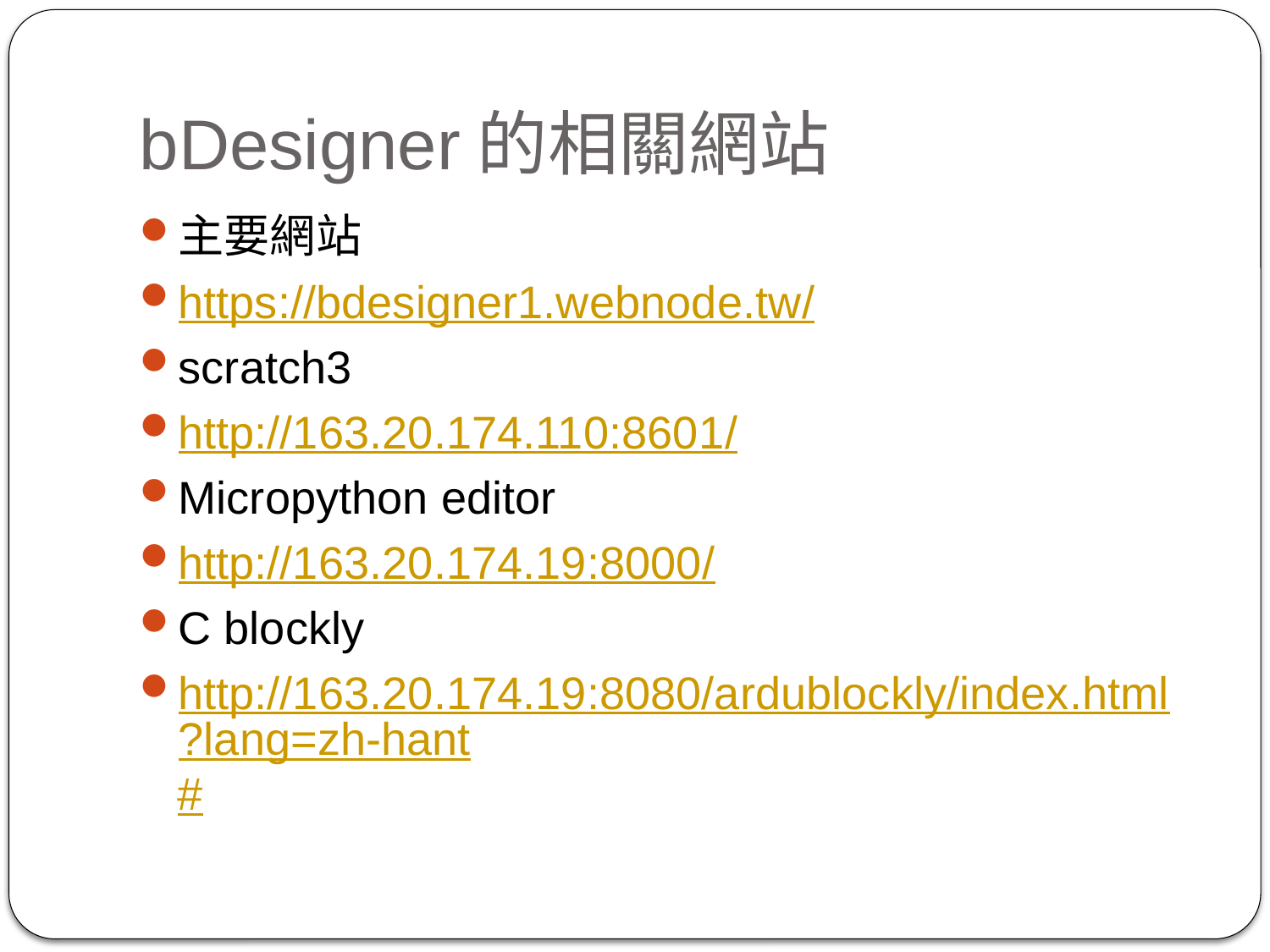

# bDesigner的相關網站
主要網站
https://bdesigner1.webnode.tw/
scratch3
http://163.20.174.110:8601/
Micropython editor
http://163.20.174.19:8000/
C blockly
http://163.20.174.19:8080/ardublockly/index.html?lang=zh-hant#